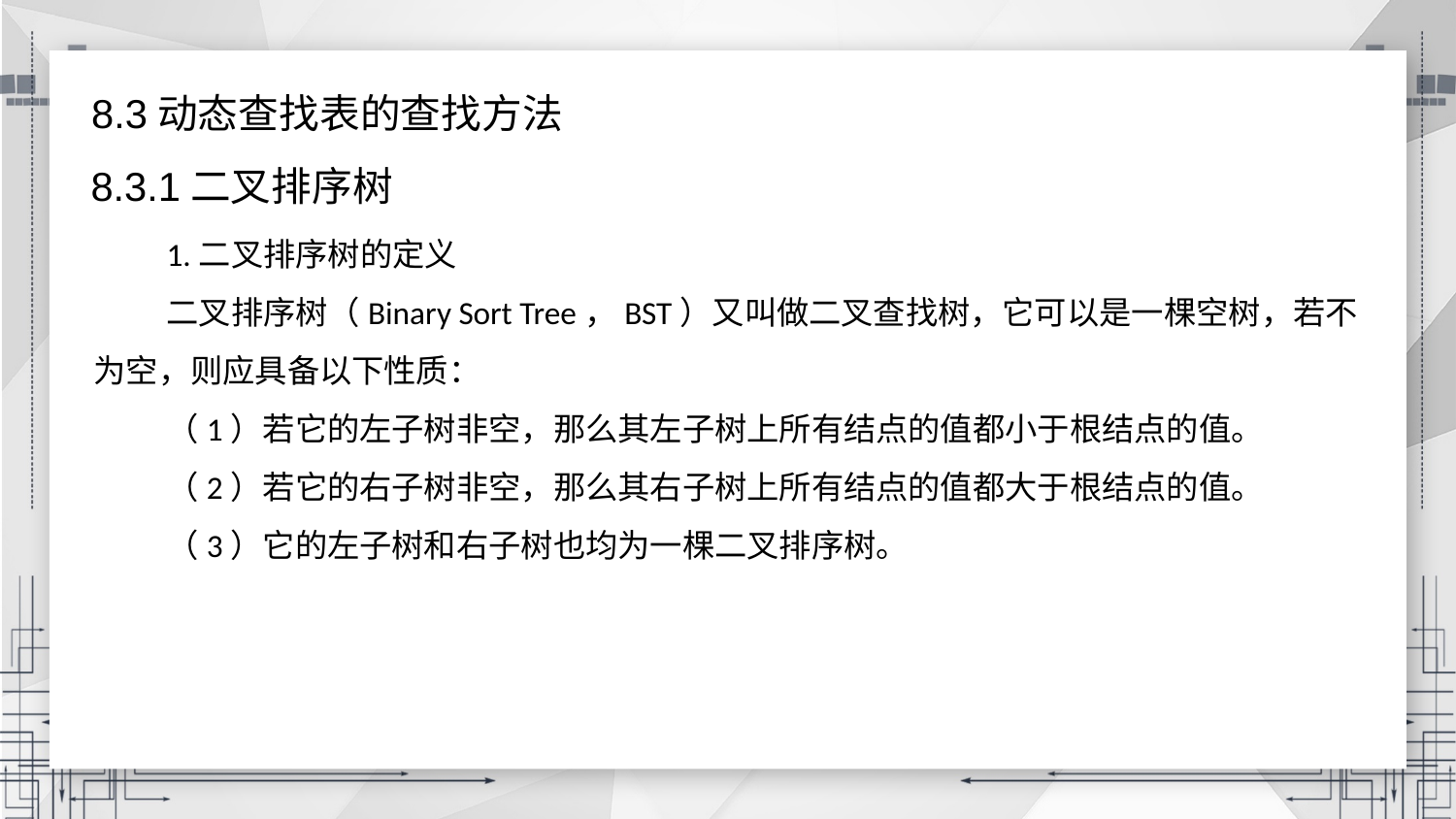

8.3动态查找表的查找方法
8.3.1二叉排序树
1.二叉排序树的定义
二叉排序树（Binary Sort Tree，BST）又叫做二叉查找树，它可以是一棵空树，若不为空，则应具备以下性质：
（1）若它的左子树非空，那么其左子树上所有结点的值都小于根结点的值。
（2）若它的右子树非空，那么其右子树上所有结点的值都大于根结点的值。
（3）它的左子树和右子树也均为一棵二叉排序树。